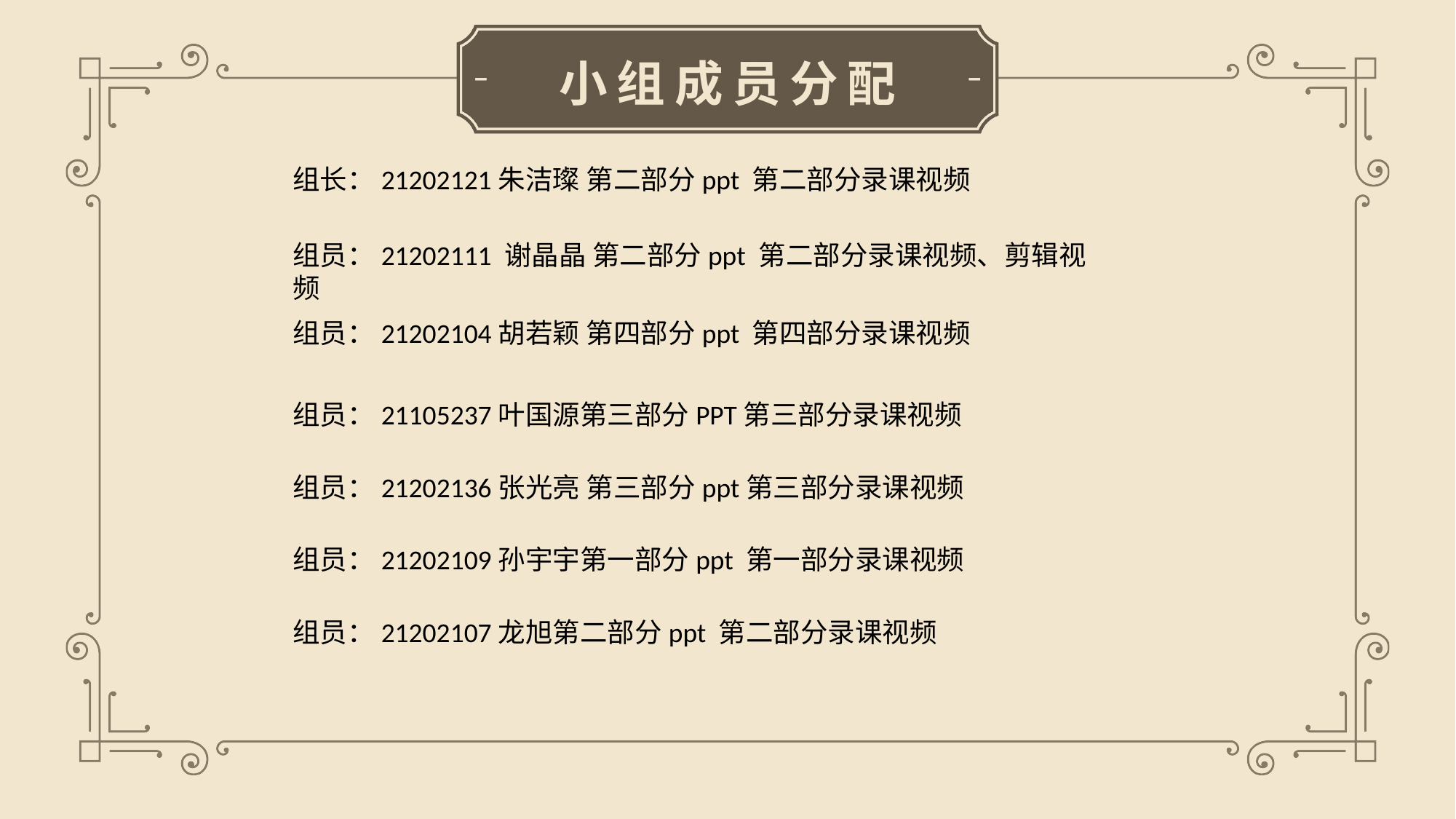

小组成员分配
组长：21202121朱洁璨 第二部分ppt 第二部分录课视频
组员：21202111 谢晶晶 第二部分ppt 第二部分录课视频、剪辑视频
组员：21202104胡若颖 第四部分ppt 第四部分录课视频
组员：21105237叶国源第三部分PPT第三部分录课视频
组员：21202136张光亮 第三部分ppt第三部分录课视频
组员：21202109孙宇宇第一部分ppt 第一部分录课视频
组员：21202107龙旭第二部分ppt 第二部分录课视频